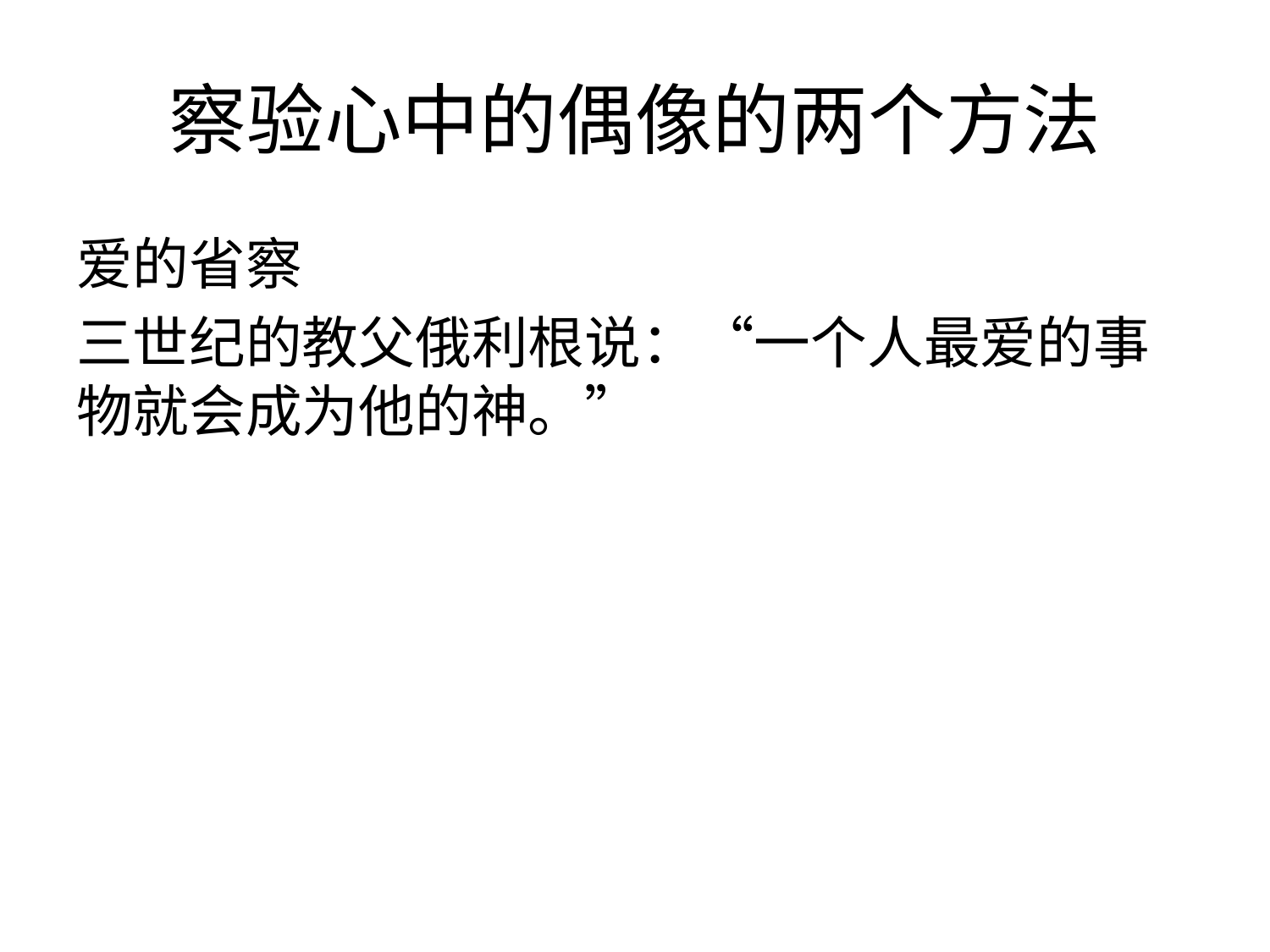

# 察验心中的偶像的两个方法
爱的省察
三世纪的教父俄利根说：“一个人最爱的事物就会成为他的神。”